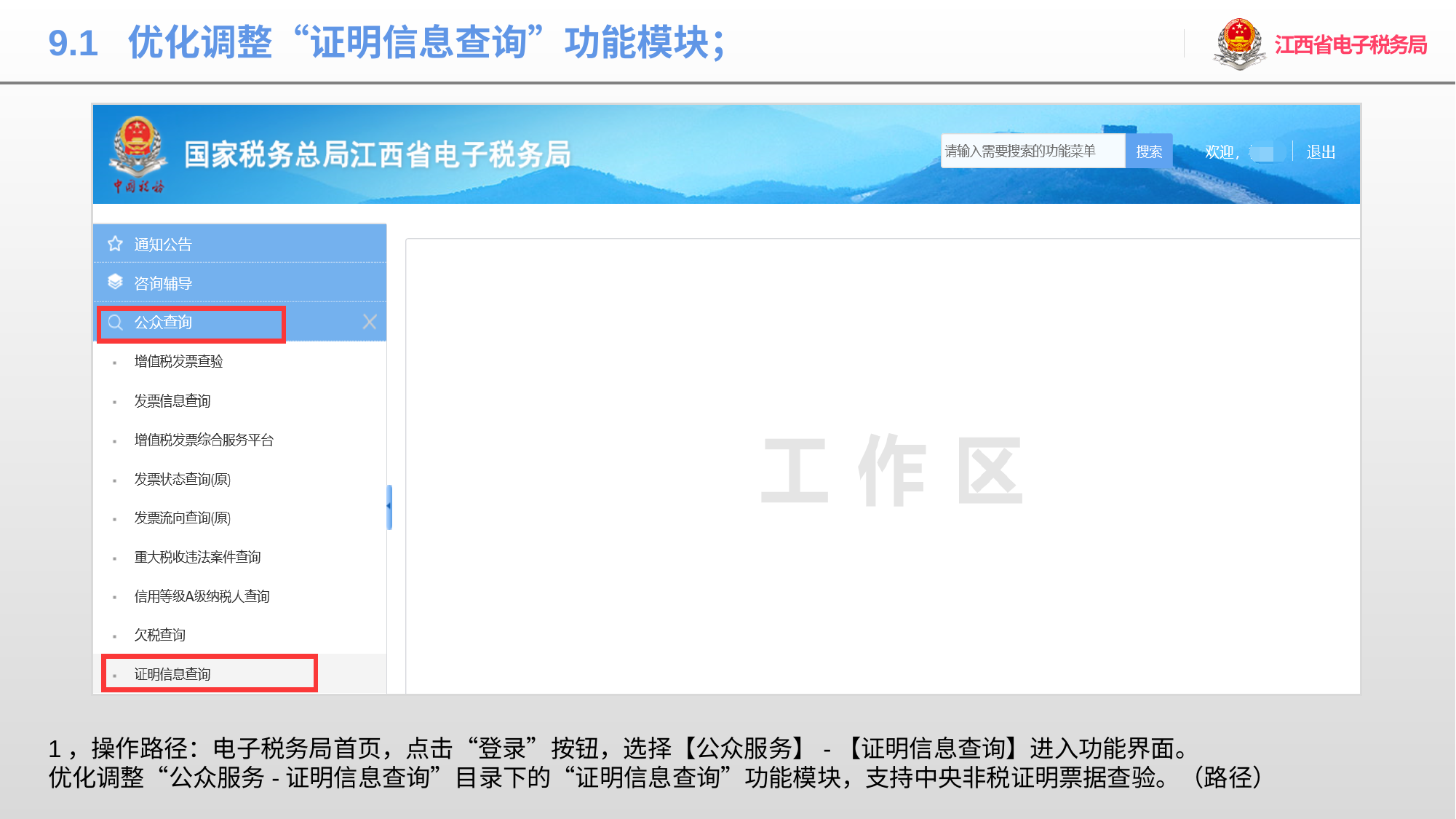

9.1  优化调整“证明信息查询”功能模块；

1，操作路径：电子税务局首页，点击“登录”按钮，选择【公众服务】-【证明信息查询】进入功能界面。
优化调整“公众服务-证明信息查询”目录下的“证明信息查询”功能模块，支持中央非税证明票据查验。（路径）